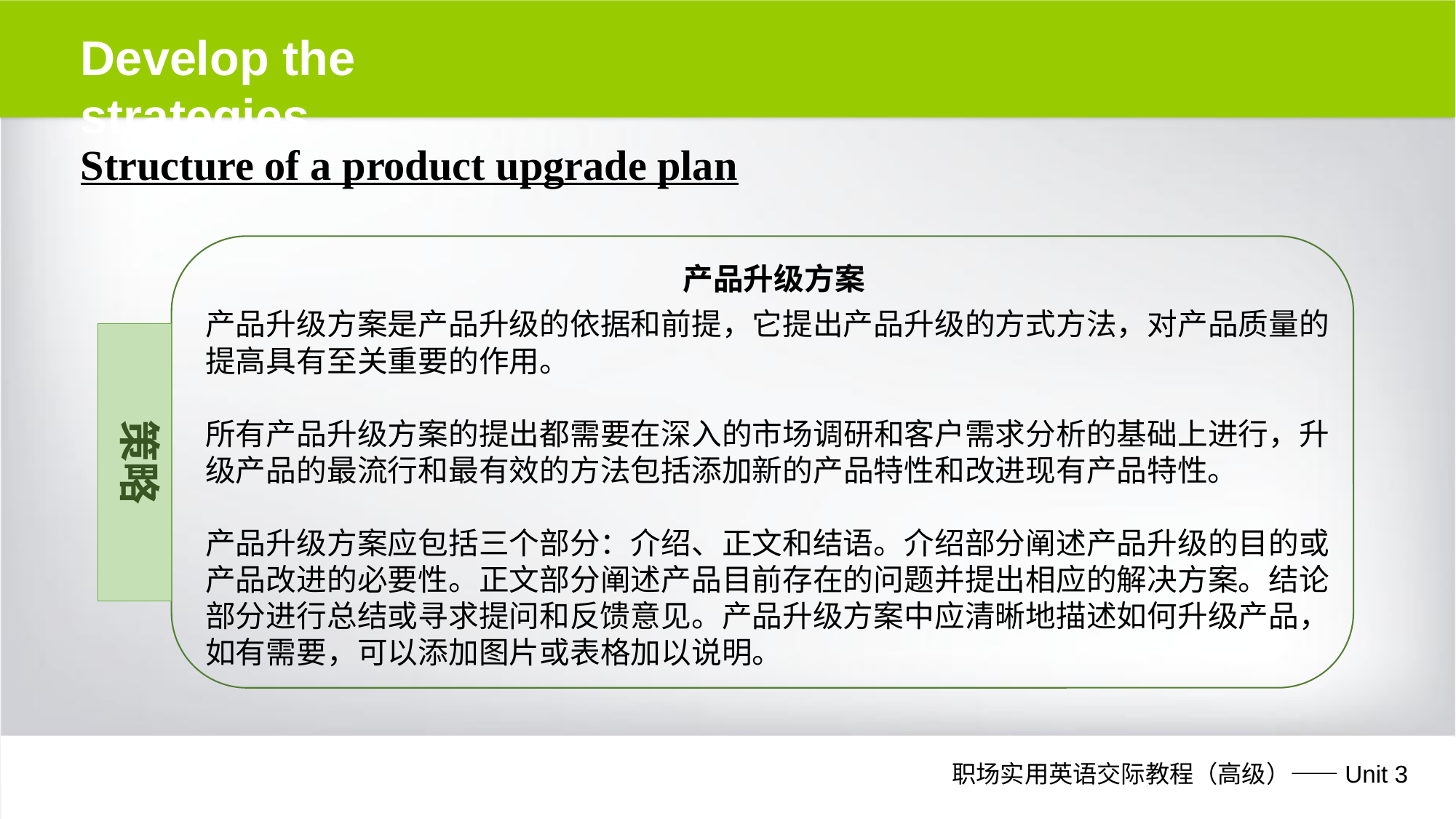

Develop the strategies
Structure of a product upgrade plan

产品升级方案
产品升级方案是产品升级的依据和前提，它提出产品升级的方式方法，对产品质量的提高具有至关重要的作用。

所有产品升级方案的提出都需要在深入的市场调研和客户需求分析的基础上进行，升级产品的最流行和最有效的方法包括添加新的产品特性和改进现有产品特性。

产品升级方案应包括三个部分：介绍、正文和结语。介绍部分阐述产品升级的目的或产品改进的必要性。正文部分阐述产品目前存在的问题并提出相应的解决方案。结论部分进行总结或寻求提问和反馈意见。产品升级方案中应清晰地描述如何升级产品，如有需要，可以添加图片或表格加以说明。
策略
职场实用英语交际教程（高级）——Unit 3